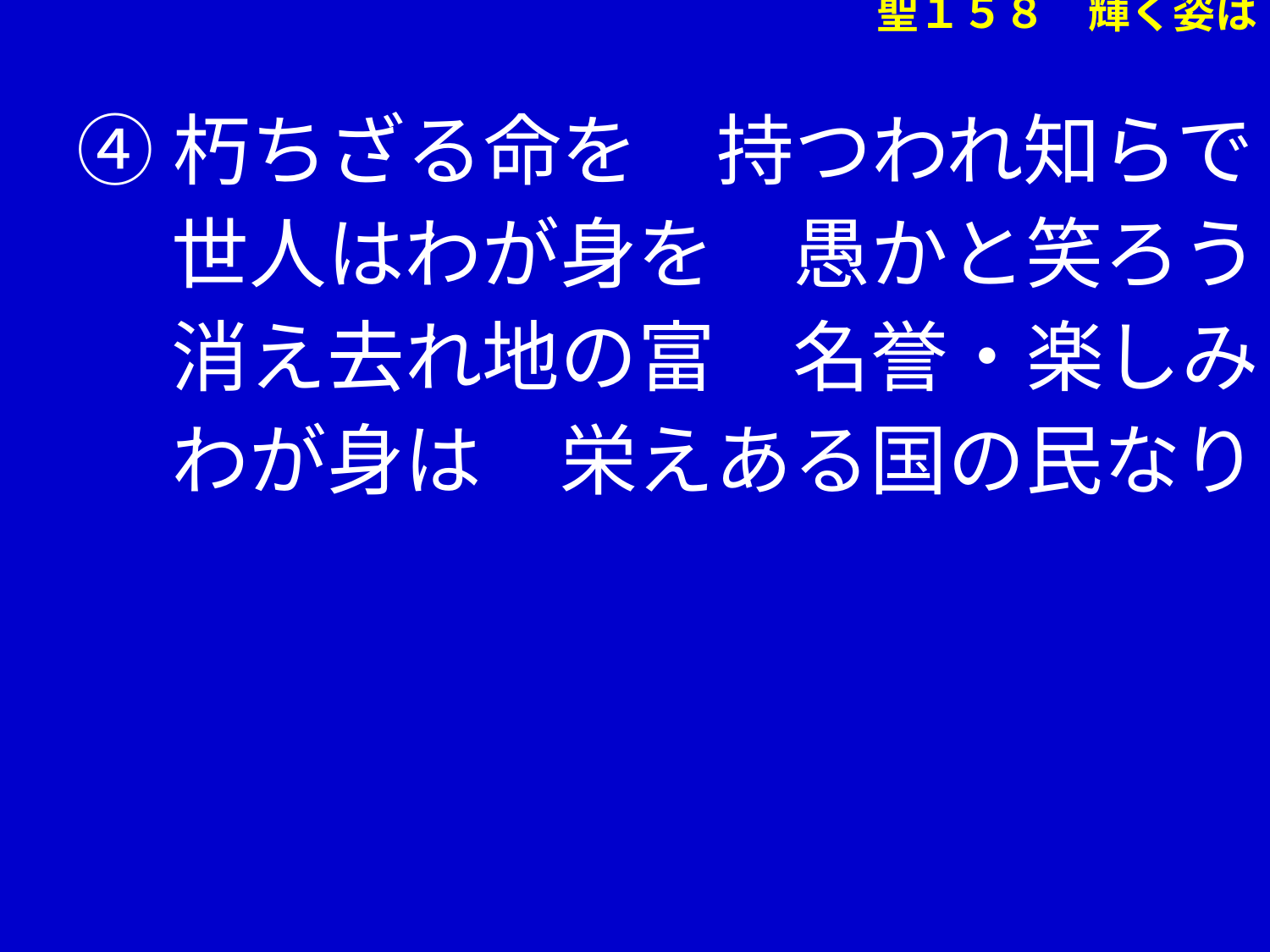

④朽ちざる命を　持つわれ知らで
　 世人はわが身を　愚かと笑ろう
　 消え去れ地の富　名誉・楽しみ
　 わが身は　栄えある国の民なり

聖１５８　輝く姿は